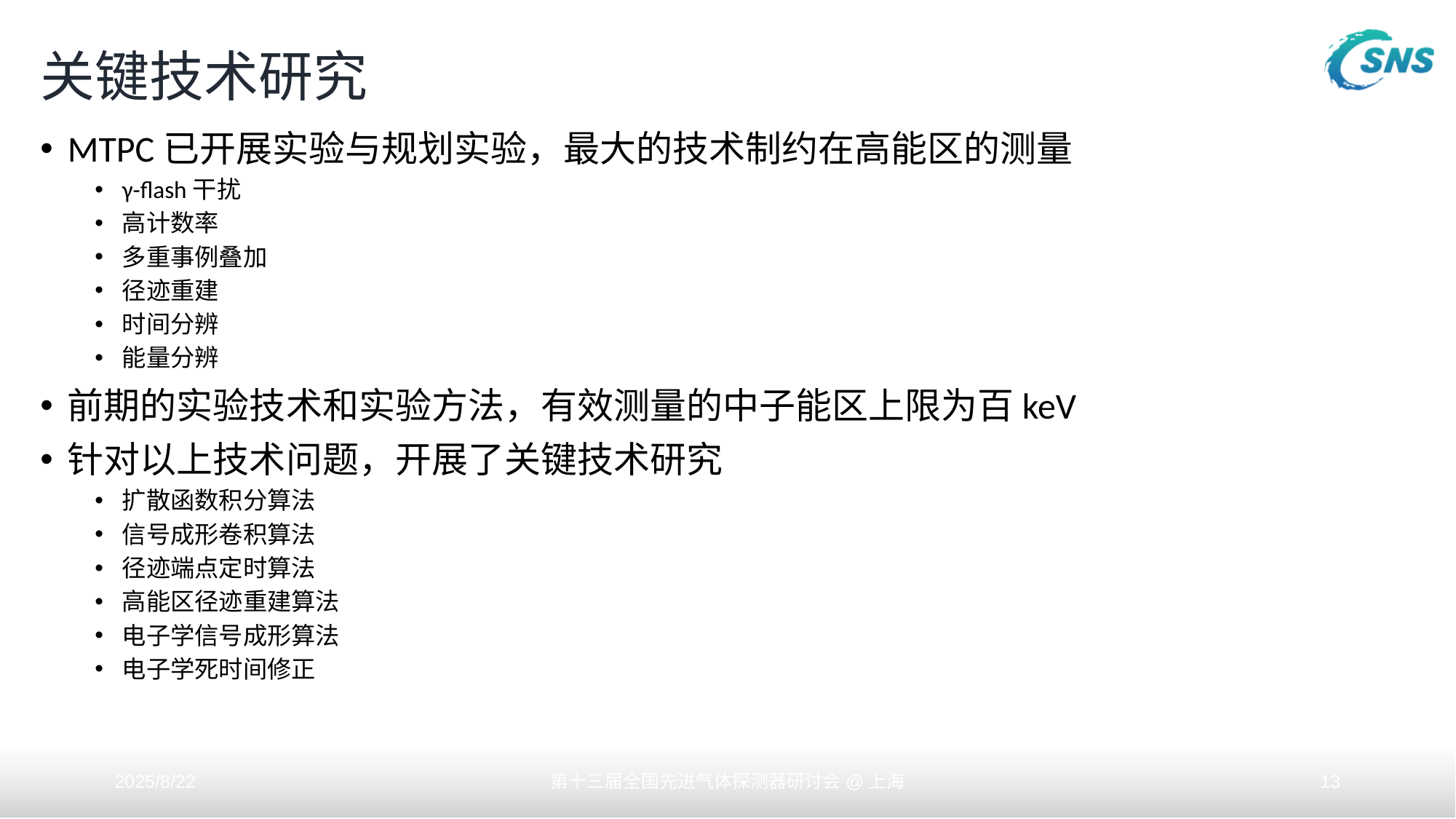

# 关键技术研究
MTPC已开展实验与规划实验，最大的技术制约在高能区的测量
γ-flash干扰
高计数率
多重事例叠加
径迹重建
时间分辨
能量分辨
前期的实验技术和实验方法，有效测量的中子能区上限为百keV
针对以上技术问题，开展了关键技术研究
扩散函数积分算法
信号成形卷积算法
径迹端点定时算法
高能区径迹重建算法
电子学信号成形算法
电子学死时间修正
2025/8/22
第十三届全国先进气体探测器研讨会@上海
13